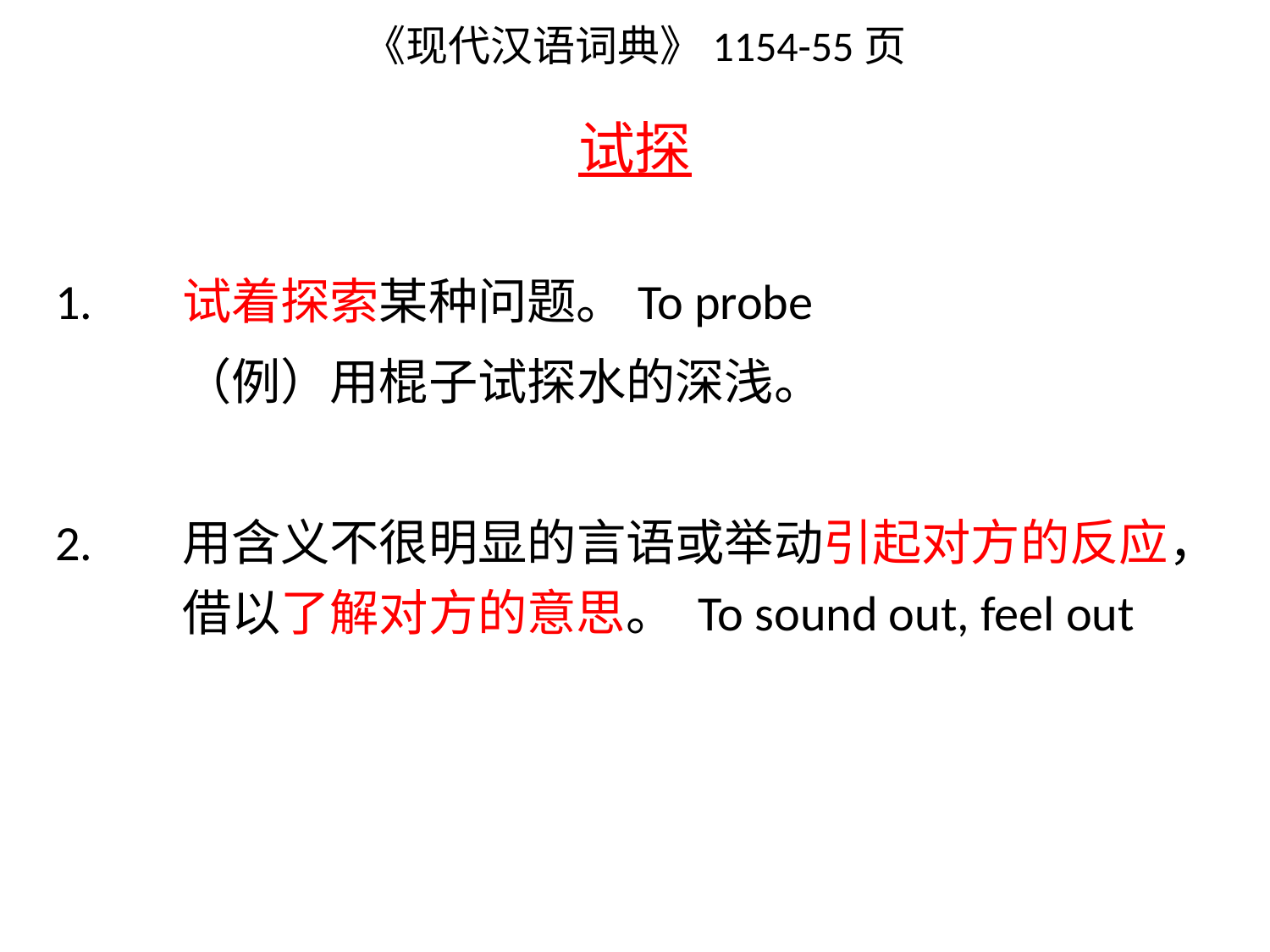

# 《现代汉语词典》1154-55页
试探

1.	试着探索某种问题。To probe
	（例）用棍子试探水的深浅。

2.    	用含义不很明显的言语或举动引起对方的反应，    	借以了解对方的意思。 To sound out, feel out